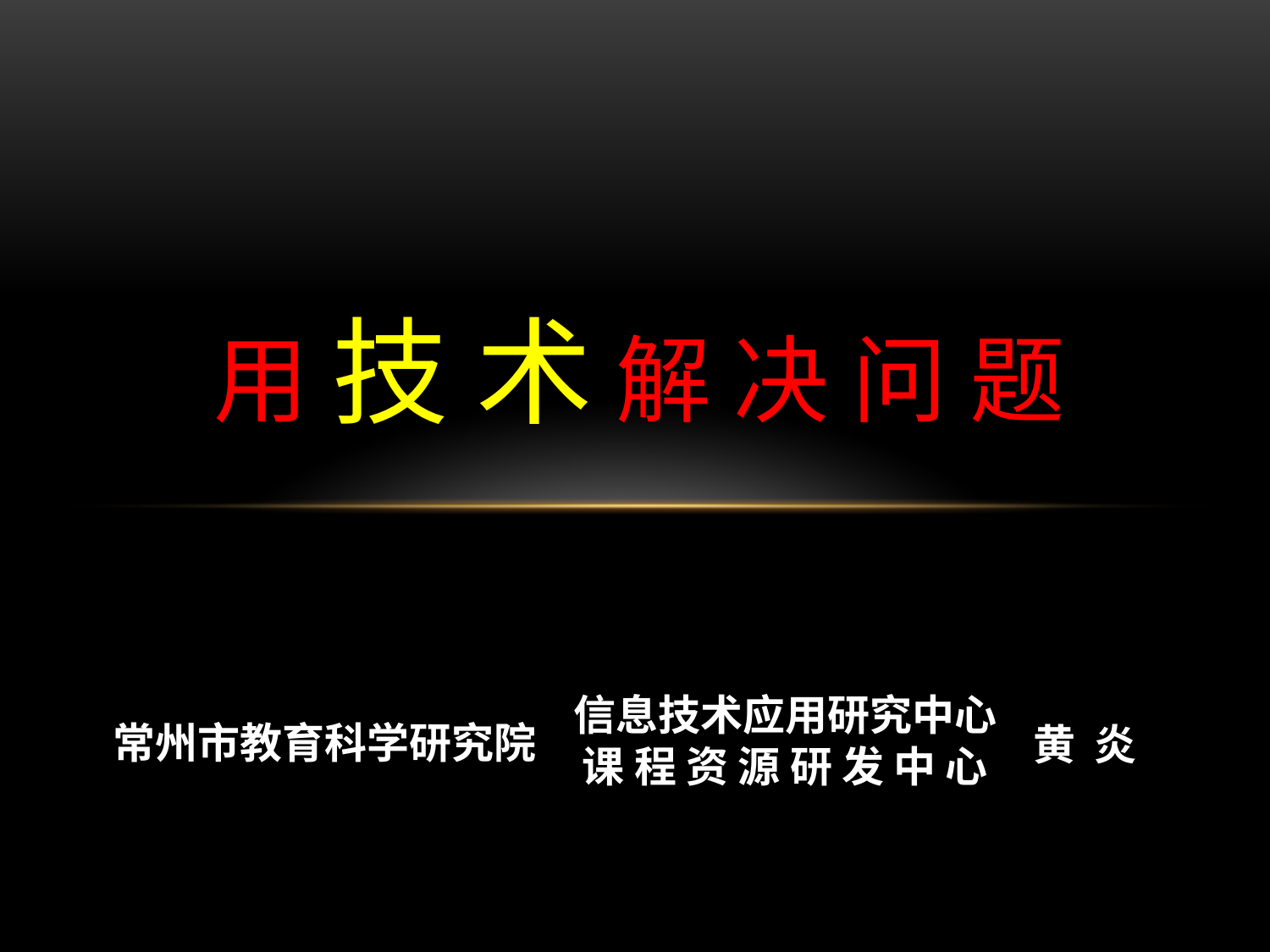

用 技 术 解 决 问 题
信息技术应用研究中心
常州市教育科学研究院
黄  炎
课 程 资 源 研 发 中 心